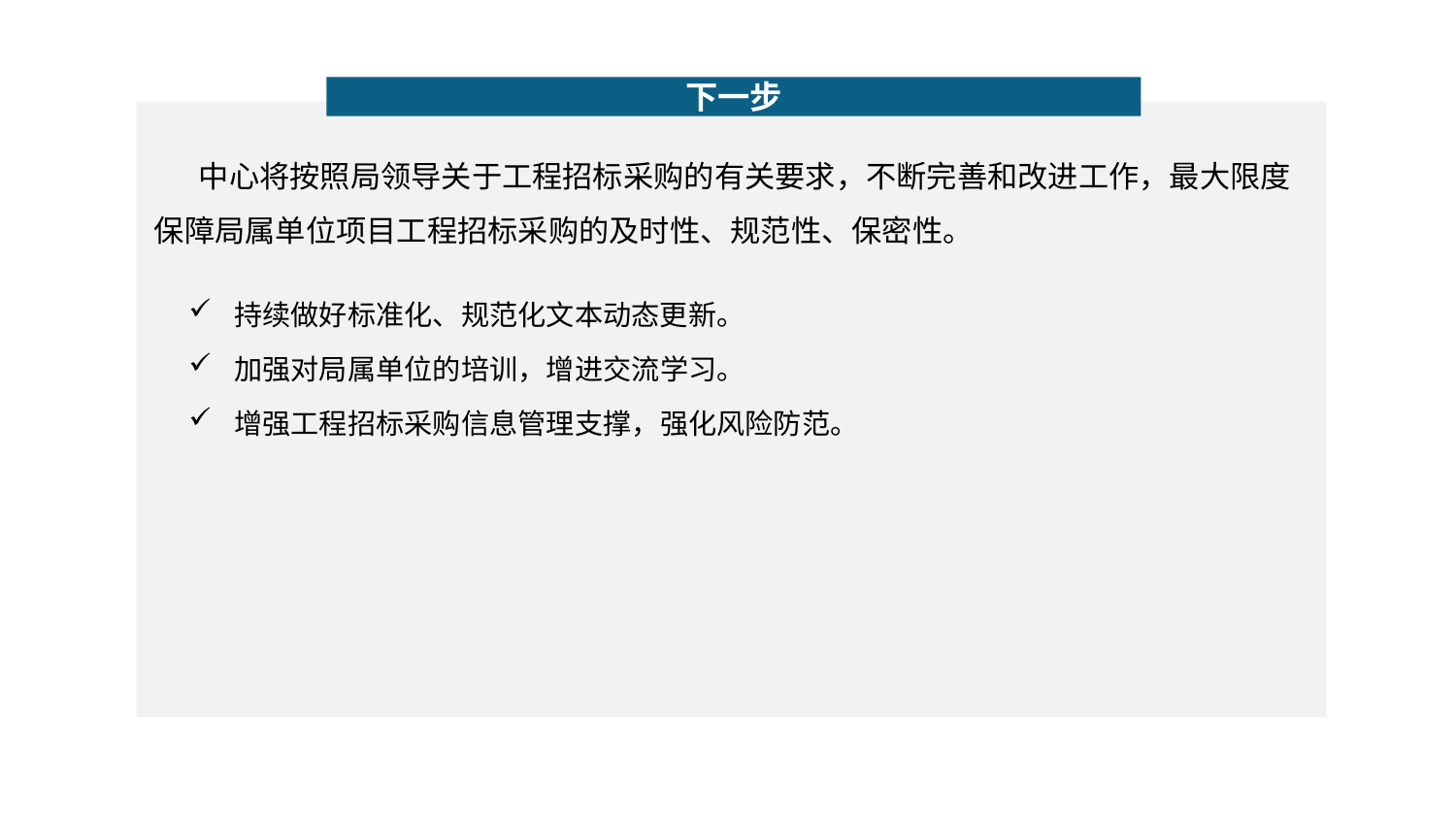

下一步

      中心将按照局领导关于工程招标采购的有关要求，不断完善和改进工作，最大限度保障局属单位项目工程招标采购的及时性、规范性、保密性。
持续做好标准化、规范化文本动态更新。
加强对局属单位的培训，增进交流学习。
增强工程招标采购信息管理支撑，强化风险防范。